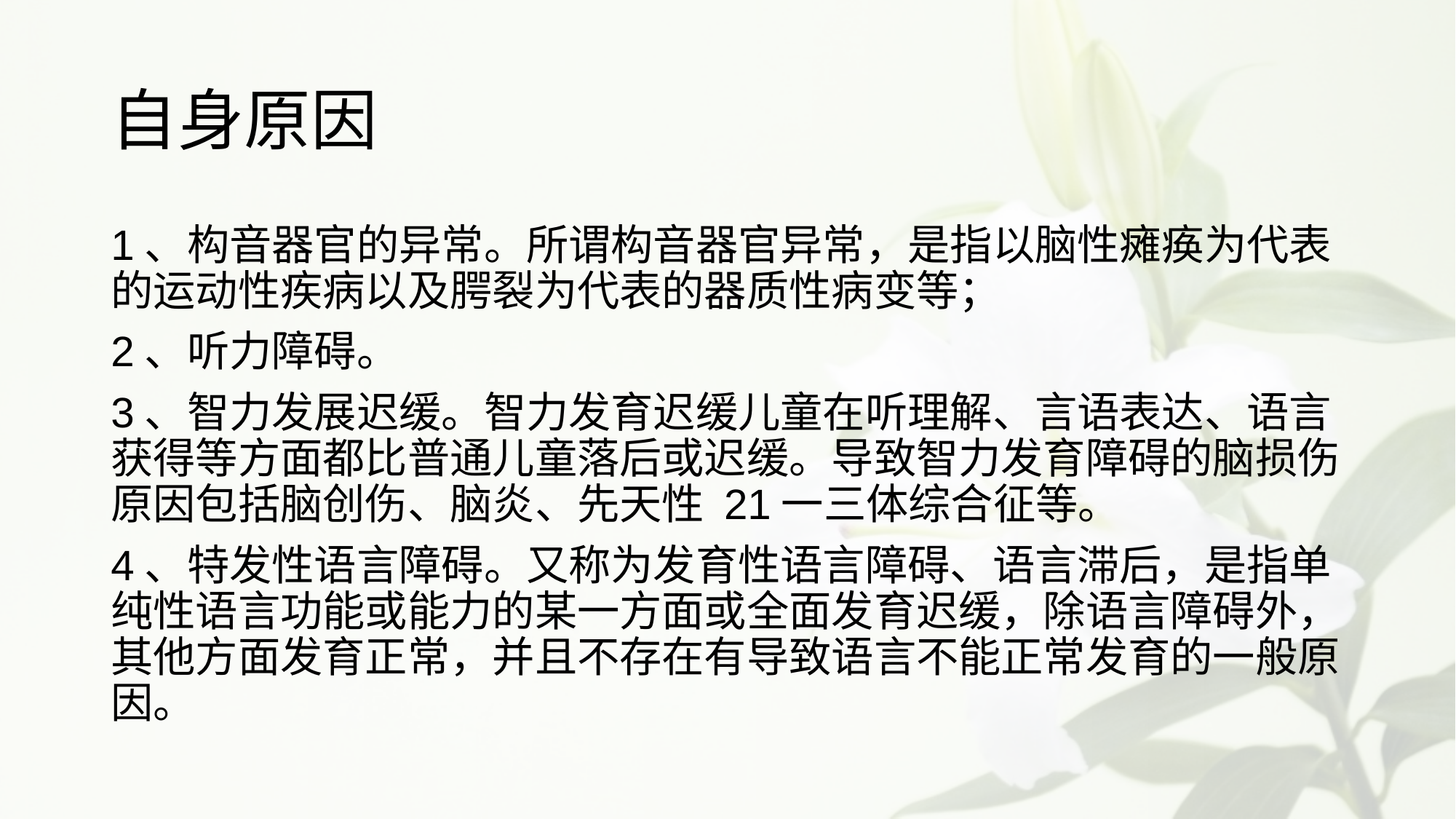

# 自身原因
1、构音器官的异常。所谓构音器官异常，是指以脑性瘫痪为代表的运动性疾病以及腭裂为代表的器质性病变等；
2、听力障碍。
3、智力发展迟缓。智力发育迟缓儿童在听理解、言语表达、语言获得等方面都比普通儿童落后或迟缓。导致智力发育障碍的脑损伤原因包括脑创伤、脑炎、先天性 21一三体综合征等。
4、特发性语言障碍。又称为发育性语言障碍、语言滞后，是指单纯性语言功能或能力的某一方面或全面发育迟缓，除语言障碍外，其他方面发育正常，并且不存在有导致语言不能正常发育的一般原因。